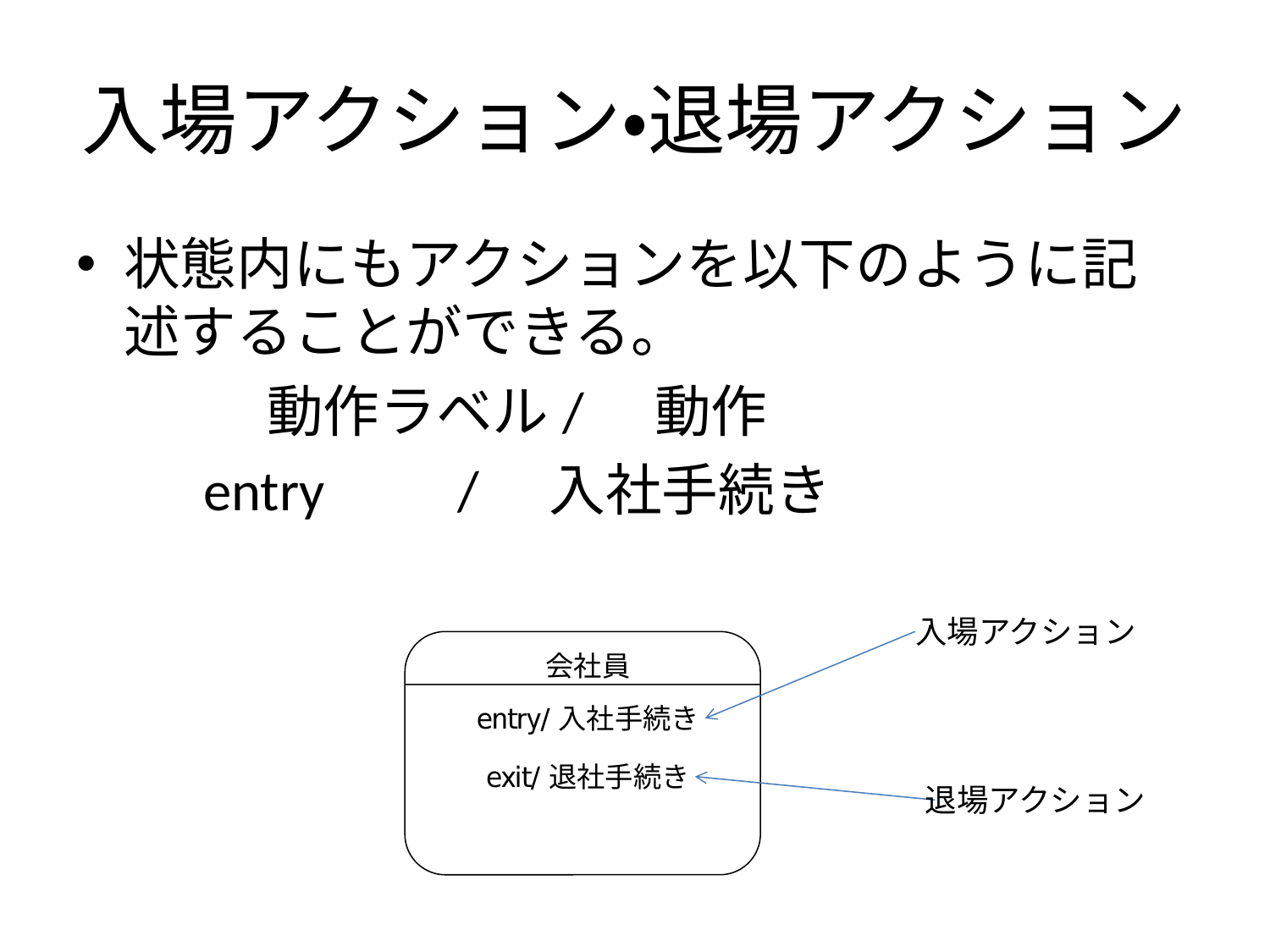

# 入場アクション・退場アクション
状態内にもアクションを以下のように記述することができる。
	動作ラベル/　動作
	entry		/　入社手続き
入場アクション

会社員

entry/入社手続き
exit/退社手続き
退場アクション